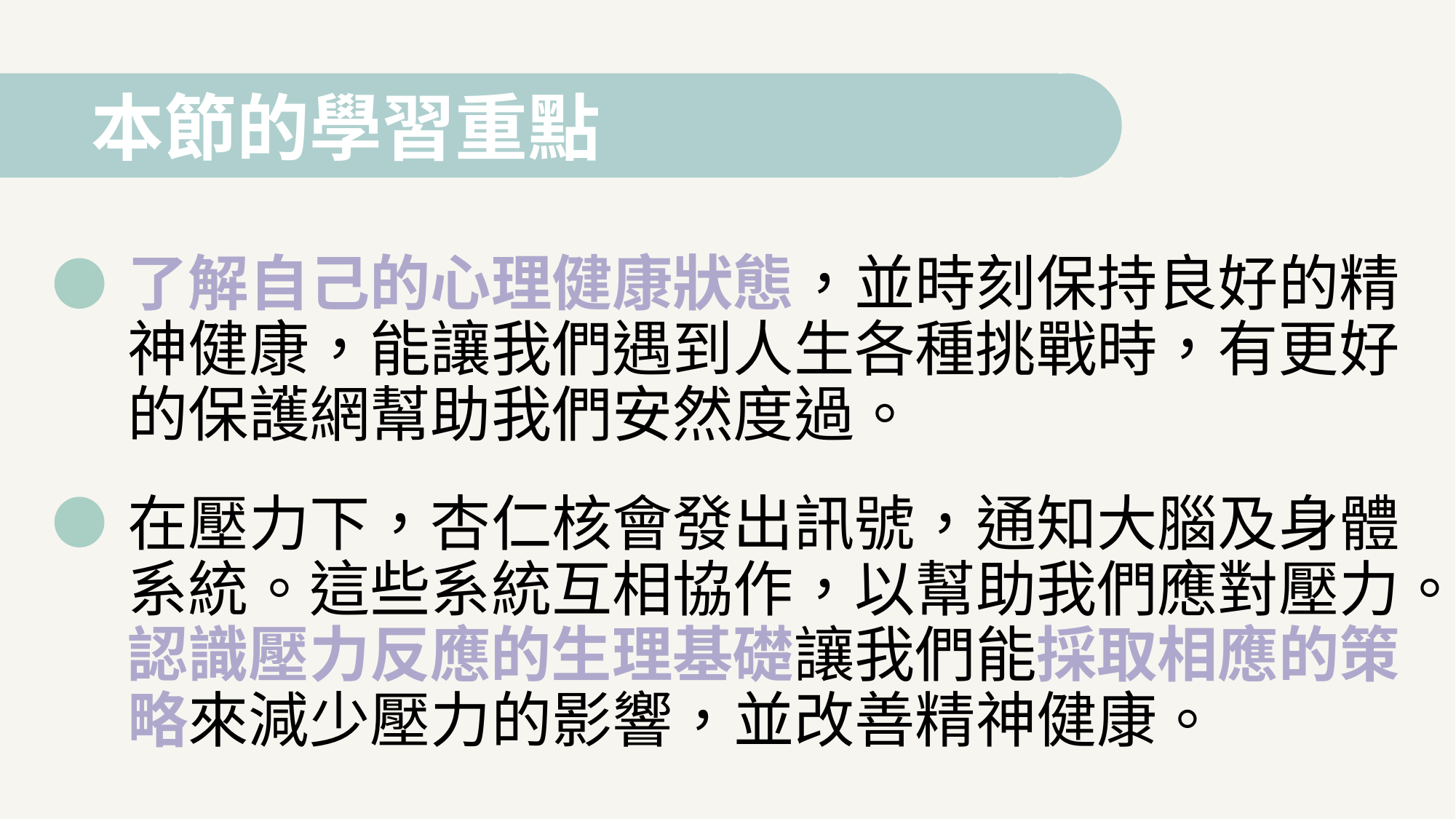

# 本節的學習重點

了解自己的心理健康狀態，並時刻保持良好的精神健康，能讓我們遇到人生各種挑戰時，有更好的保護網幫助我們安然度過。

在壓力下，杏仁核會發出訊號，通知大腦及身體系統。這些系統互相協作，以幫助我們應對壓力。認識壓力反應的生理基礎讓我們能採取相應的策略來減少壓力的影響，並改善精神健康。